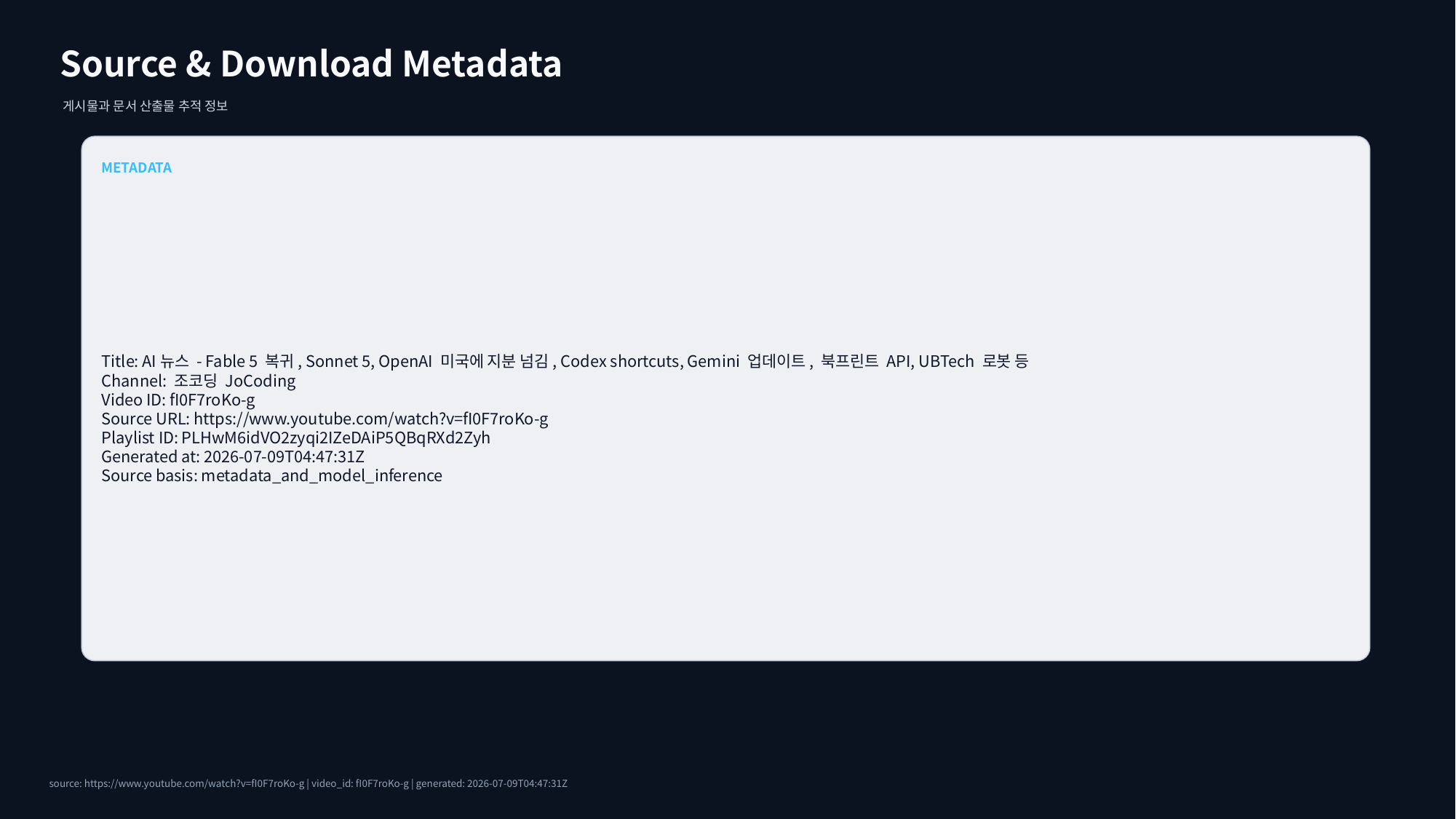

Source & Download Metadata
게시물과 문서 산출물 추적 정보

METADATA
Title: AI뉴스 - Fable 5 복귀, Sonnet 5, OpenAI 미국에 지분 넘김, Codex shortcuts, Gemini 업데이트, 북프린트 API, UBTech 로봇 등
Channel: 조코딩 JoCoding
Video ID: fI0F7roKo-g
Source URL: https://www.youtube.com/watch?v=fI0F7roKo-g
Playlist ID: PLHwM6idVO2zyqi2IZeDAiP5QBqRXd2Zyh
Generated at: 2026-07-09T04:47:31Z
Source basis: metadata_and_model_inference
source: https://www.youtube.com/watch?v=fI0F7roKo-g | video_id: fI0F7roKo-g | generated: 2026-07-09T04:47:31Z